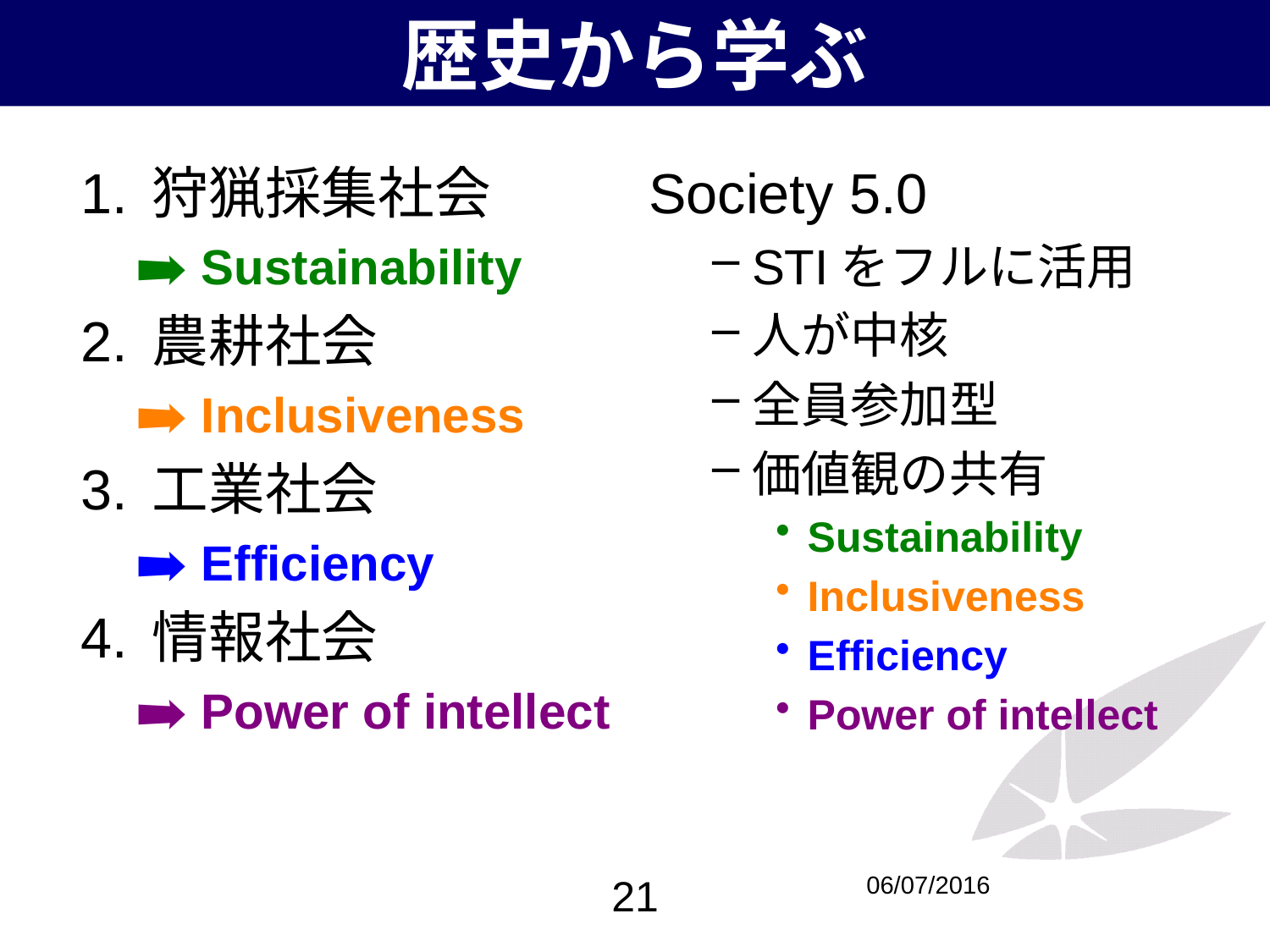

# 歴史から学ぶ
狩猟採集社会
➡ Sustainability
農耕社会
➡ Inclusiveness
工業社会
➡ Efficiency
情報社会
➡ Power of intellect
Society 5.0
STIをフルに活用
人が中核
全員参加型
価値観の共有
Sustainability
Inclusiveness
Efficiency
Power of intellect
21
06/07/2016